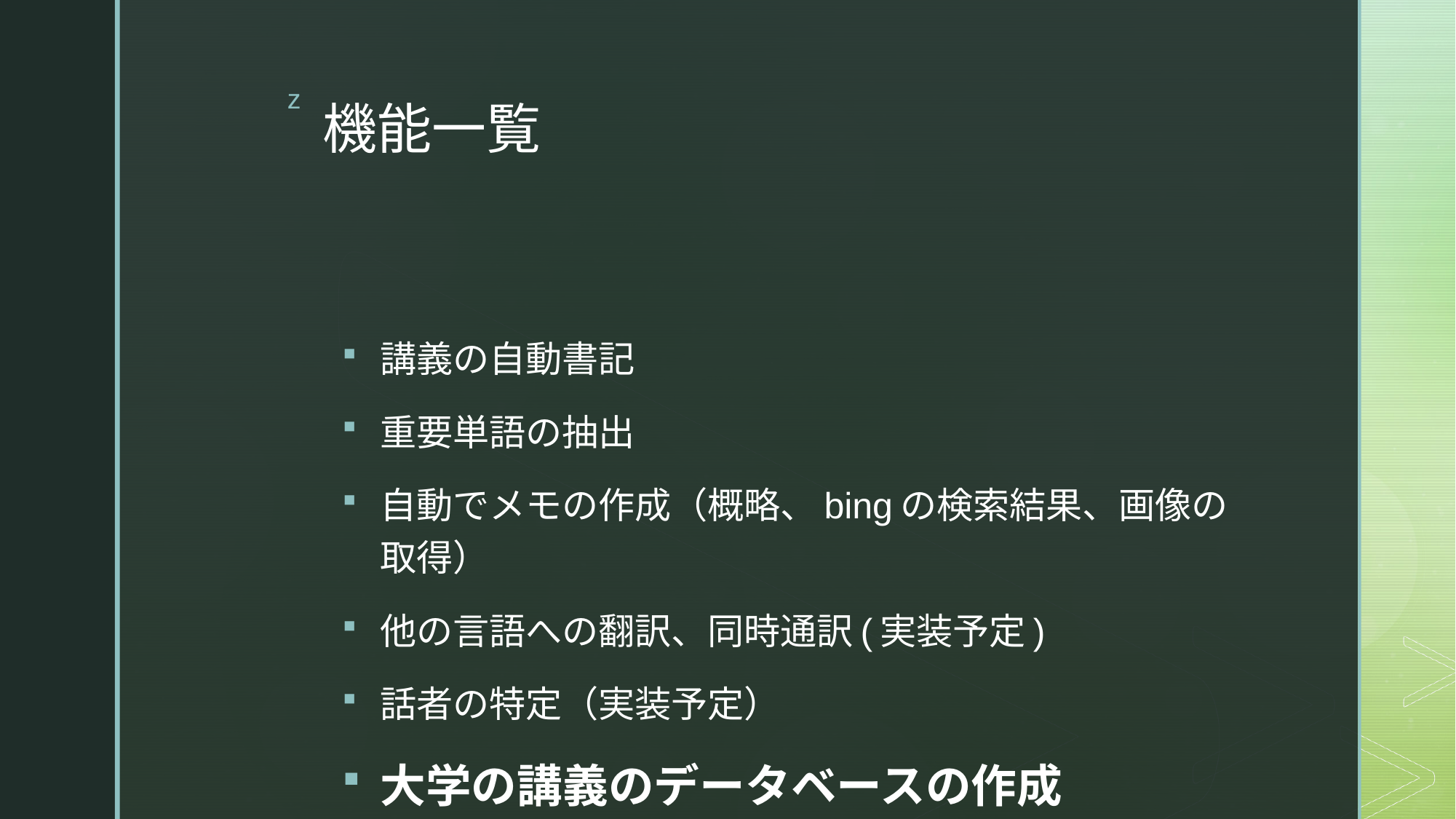

# 機能一覧
講義の自動書記
重要単語の抽出
自動でメモの作成（概略、bingの検索結果、画像の取得）
他の言語への翻訳、同時通訳(実装予定)
話者の特定（実装予定）
大学の講義のデータベースの作成